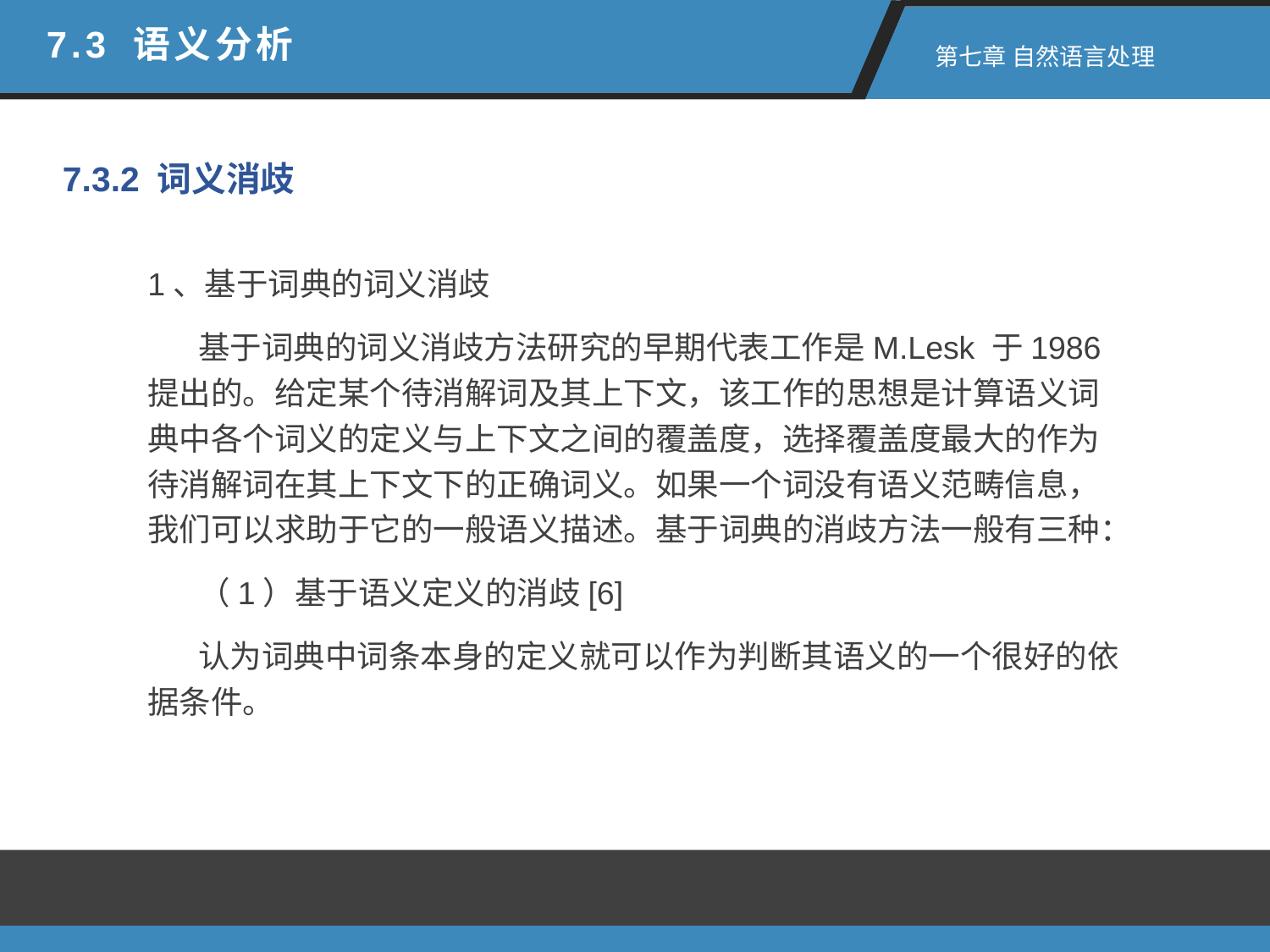

7.3 语义分析
  第七章 自然语言处理
7.3.2 词义消歧

1、基于词典的词义消歧
​      基于词典的词义消歧方法研究的早期代表工作是M.Lesk 于1986 提出的。给定某个待消解词及其上下文，该工作的思想是计算语义词典中各个词义的定义与上下文之间的覆盖度，选择覆盖度最大的作为待消解词在其上下文下的正确词义。如果一个词没有语义范畴信息，我们可以求助于它的一般语义描述。基于词典的消歧方法一般有三种：
      （1）基于语义定义的消歧[6]
      认为词典中词条本身的定义就可以作为判断其语义的一个很好的依据条件。